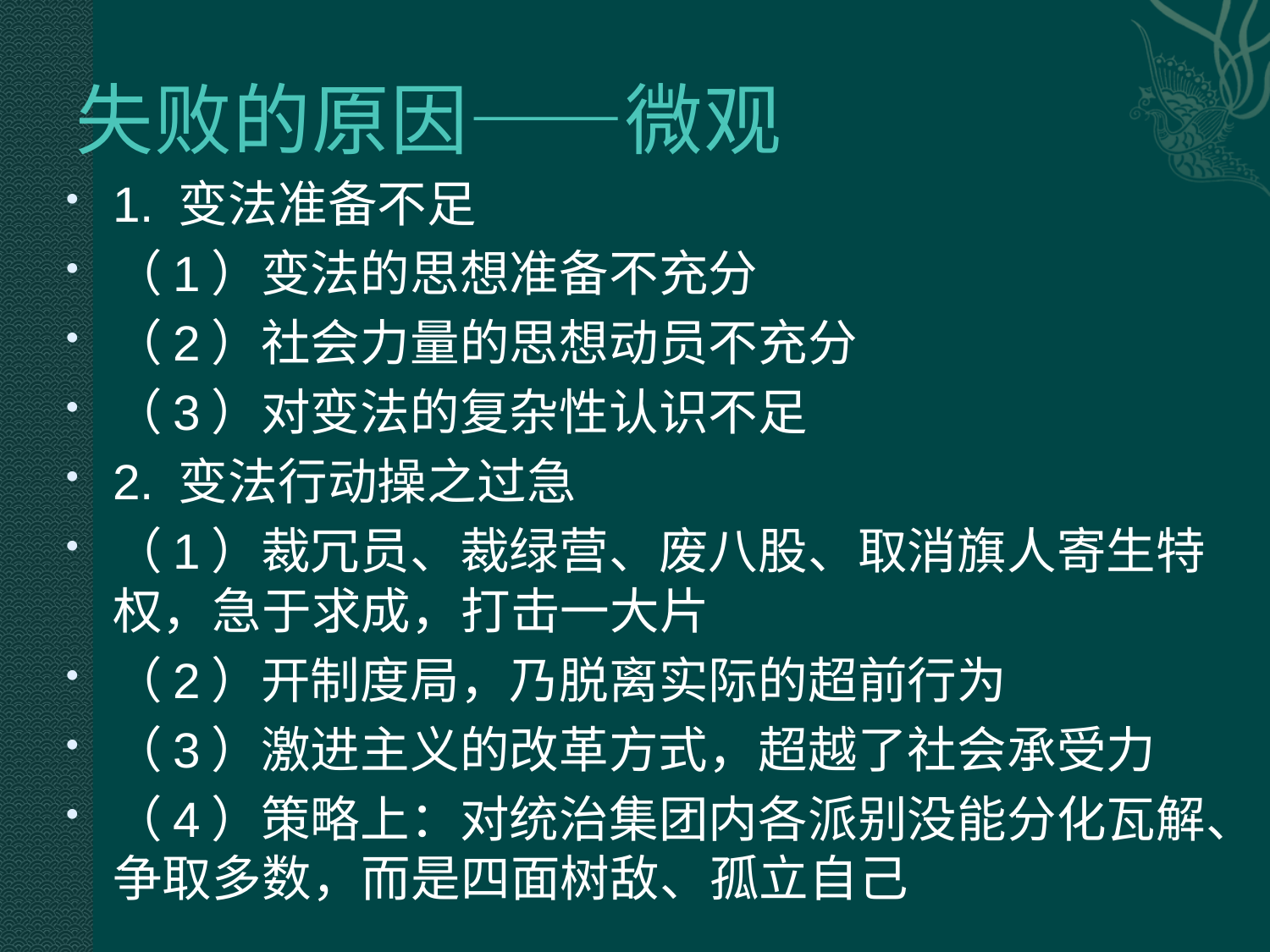

# 失败的原因——微观
1. 变法准备不足
（1）变法的思想准备不充分
（2）社会力量的思想动员不充分
（3）对变法的复杂性认识不足
2. 变法行动操之过急
（1）裁冗员、裁绿营、废八股、取消旗人寄生特权，急于求成，打击一大片
（2）开制度局，乃脱离实际的超前行为
（3）激进主义的改革方式，超越了社会承受力
（4）策略上：对统治集团内各派别没能分化瓦解、争取多数，而是四面树敌、孤立自己